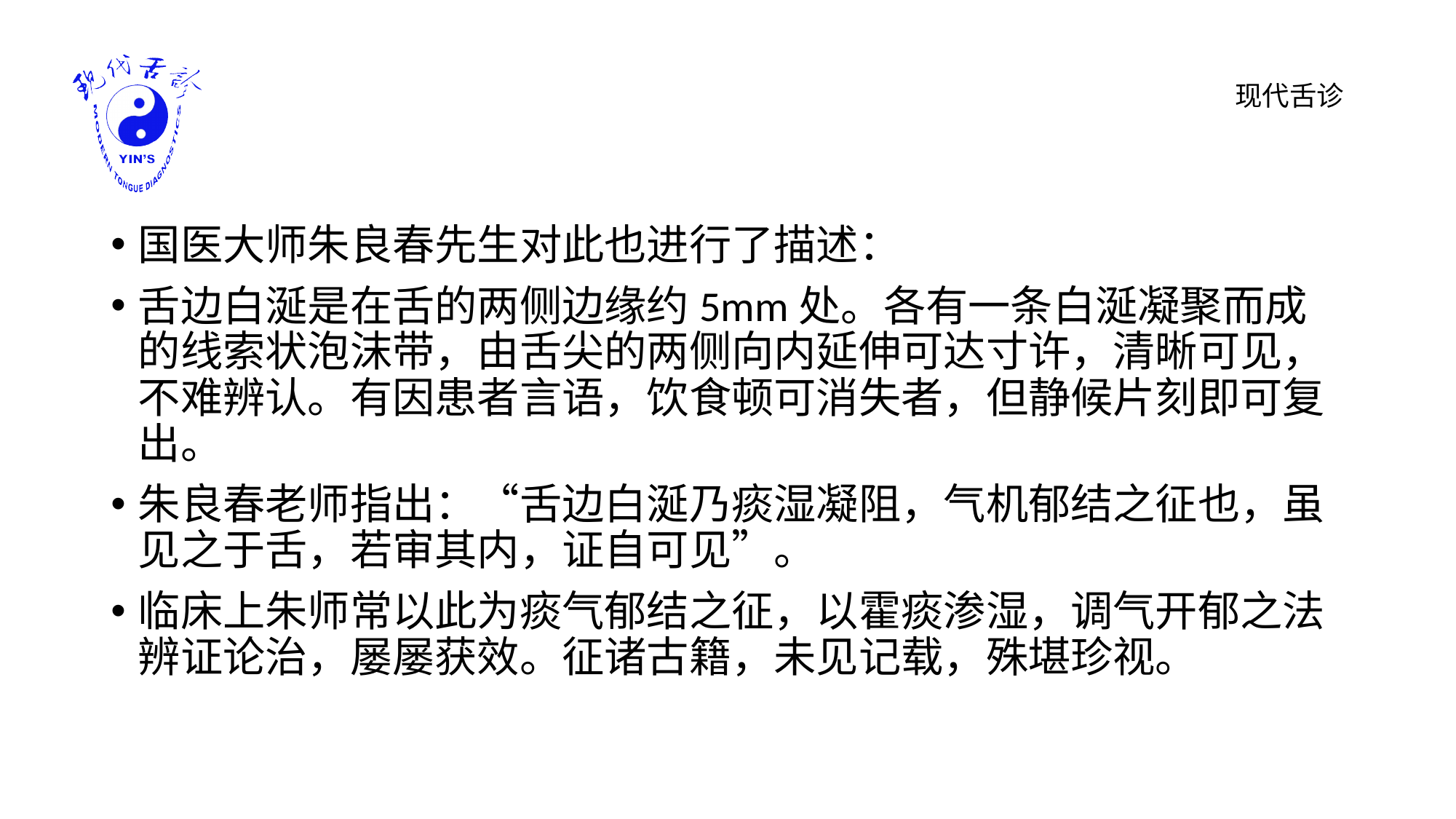

国医大师朱良春先生对此也进行了描述：
舌边白涎是在舌的两侧边缘约5mm处。各有一条白涎凝聚而成的线索状泡沫带，由舌尖的两侧向内延伸可达寸许，清晰可见，不难辨认。有因患者言语，饮食顿可消失者，但静候片刻即可复出。
朱良春老师指出：“舌边白涎乃痰湿凝阻，气机郁结之征也，虽见之于舌，若审其内，证自可见”。
临床上朱师常以此为痰气郁结之征，以霍痰渗湿，调气开郁之法辨证论治，屡屡获效。征诸古籍，未见记载，殊堪珍视。